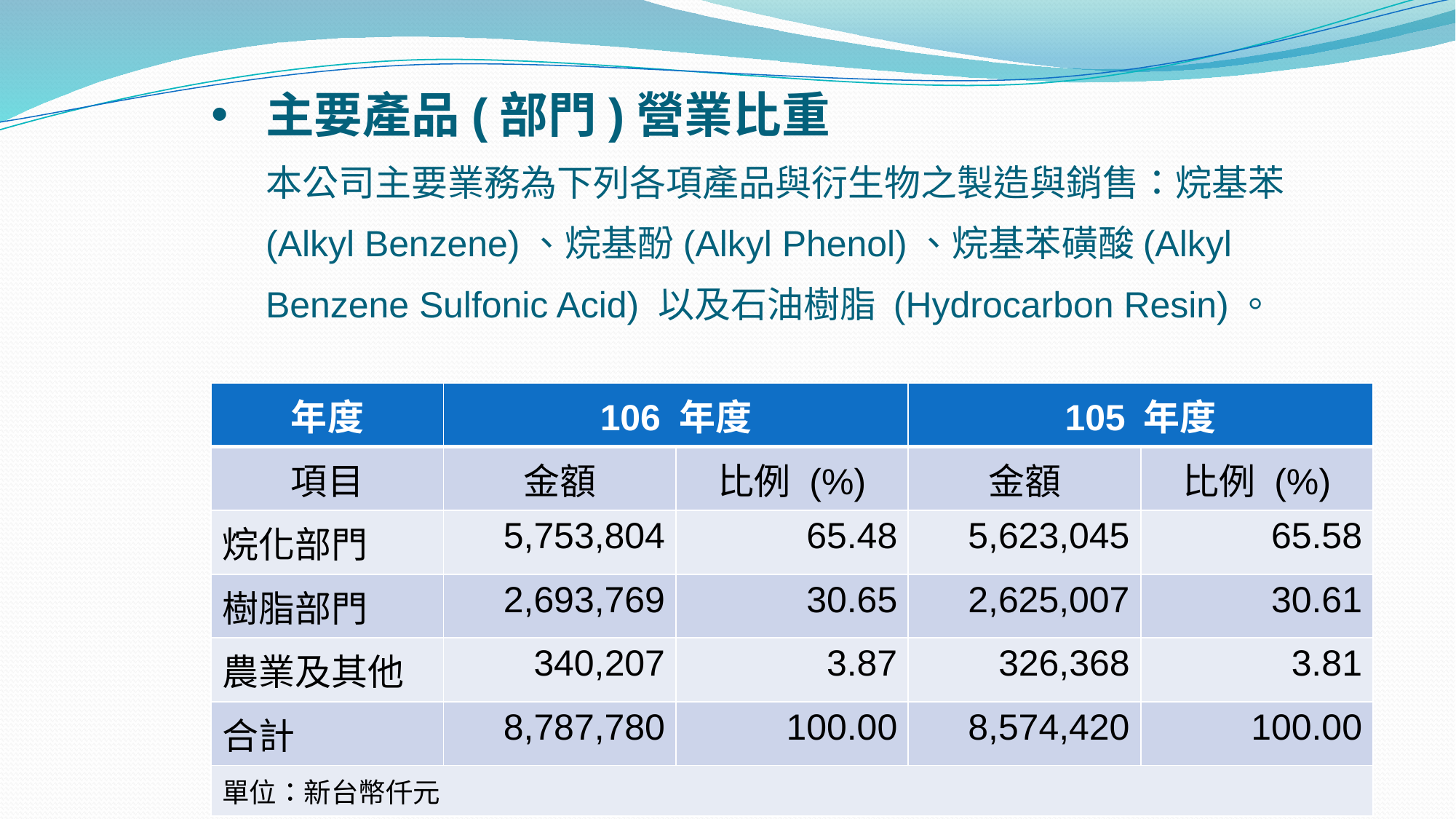

# 主要產品(部門)營業比重 本公司主要業務為下列各項產品與衍生物之製造與銷售：烷基苯(Alkyl Benzene)、烷基酚(Alkyl Phenol)、烷基苯磺酸(Alkyl Benzene Sulfonic Acid) 以及石油樹脂 (Hydrocarbon Resin)。
| 年度 | 106 年度 |  | 105 年度 |  |
| --- | --- | --- | --- | --- |
| 項目 | 金額 | 比例 (%) | 金額 | 比例 (%) |
| 烷化部門 | 5,753,804 | 65.48 | 5,623,045 | 65.58 |
| 樹脂部門 | 2,693,769 | 30.65 | 2,625,007 | 30.61 |
| 農業及其他 | 340,207 | 3.87 | 326,368 | 3.81 |
| 合計 | 8,787,780 | 100.00 | 8,574,420 | 100.00 |
| 單位：新台幣仟元 |  |  |  |  |